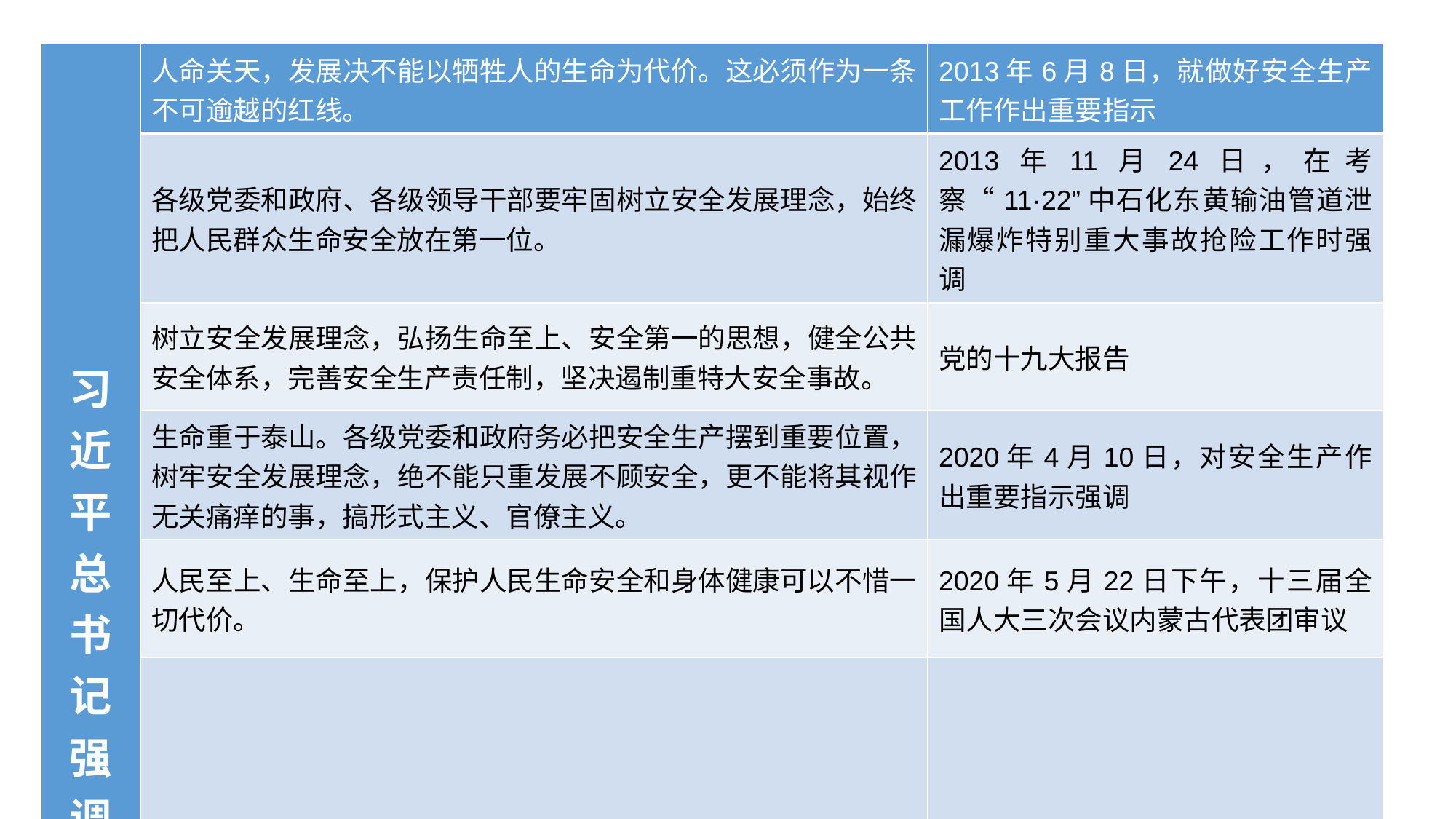

| 习 近 平 总 书 记 强 调 | 人命关天，发展决不能以牺牲人的生命为代价。这必须作为一条不可逾越的红线。 | 2013年6月8日，就做好安全生产工作作出重要指示 |
| --- | --- | --- |
|  | 各级党委和政府、各级领导干部要牢固树立安全发展理念，始终把人民群众生命安全放在第一位。 | 2013年11月24日，在考察“11·22”中石化东黄输油管道泄漏爆炸特别重大事故抢险工作时强调 |
|  | 树立安全发展理念，弘扬生命至上、安全第一的思想，健全公共安全体系，完善安全生产责任制，坚决遏制重特大安全事故。 | 党的十九大报告 |
|  | 生命重于泰山。各级党委和政府务必把安全生产摆到重要位置，树牢安全发展理念，绝不能只重发展不顾安全，更不能将其视作无关痛痒的事，搞形式主义、官僚主义。 | 2020年4月10日，对安全生产作出重要指示强调 |
|  | 人民至上、生命至上，保护人民生命安全和身体健康可以不惜一切代价。 | 2020年5月22日下午，十三届全国人大三次会议内蒙古代表团审议 |
|  | 加强民用航空领域安全隐患排查，狠抓责任落实，确保航空运行绝对安全，确保人民生命绝对安全。 | 2022年3月 对东航客机坠毁作出重要指示 |
#